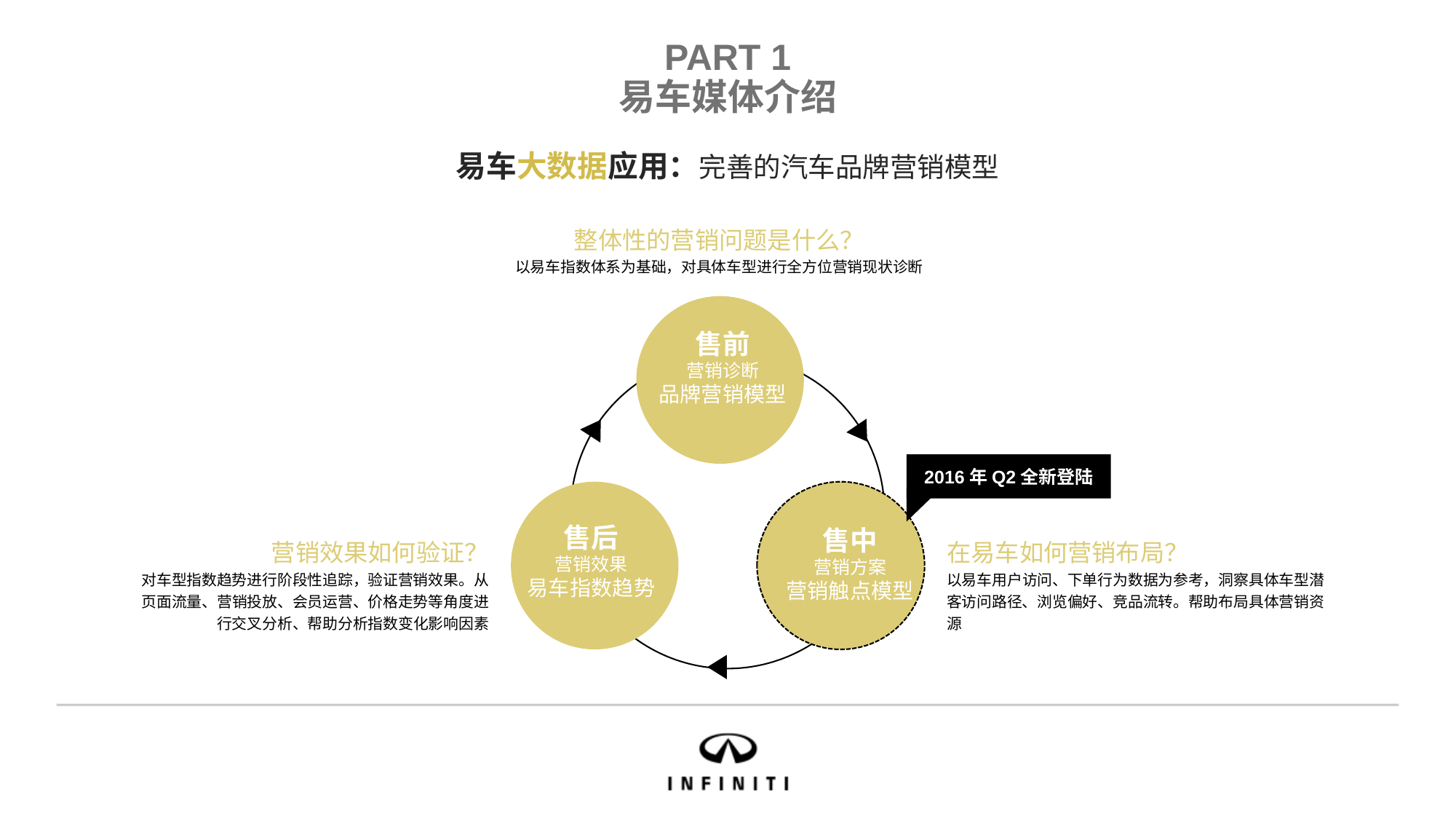

PART 1
易车媒体介绍
易车大数据应用：完善的汽车品牌营销模型
整体性的营销问题是什么？
以易车指数体系为基础，对具体车型进行全方位营销现状诊断

售前
营销诊断
品牌营销模型

2016年Q2全新登陆

售中
营销方案
营销触点模型

售后
营销效果
易车指数趋势
营销效果如何验证？
对车型指数趋势进行阶段性追踪，验证营销效果。从页面流量、营销投放、会员运营、价格走势等角度进行交叉分析、帮助分析指数变化影响因素
在易车如何营销布局？
以易车用户访问、下单行为数据为参考，洞察具体车型潜客访问路径、浏览偏好、竞品流转。帮助布局具体营销资源